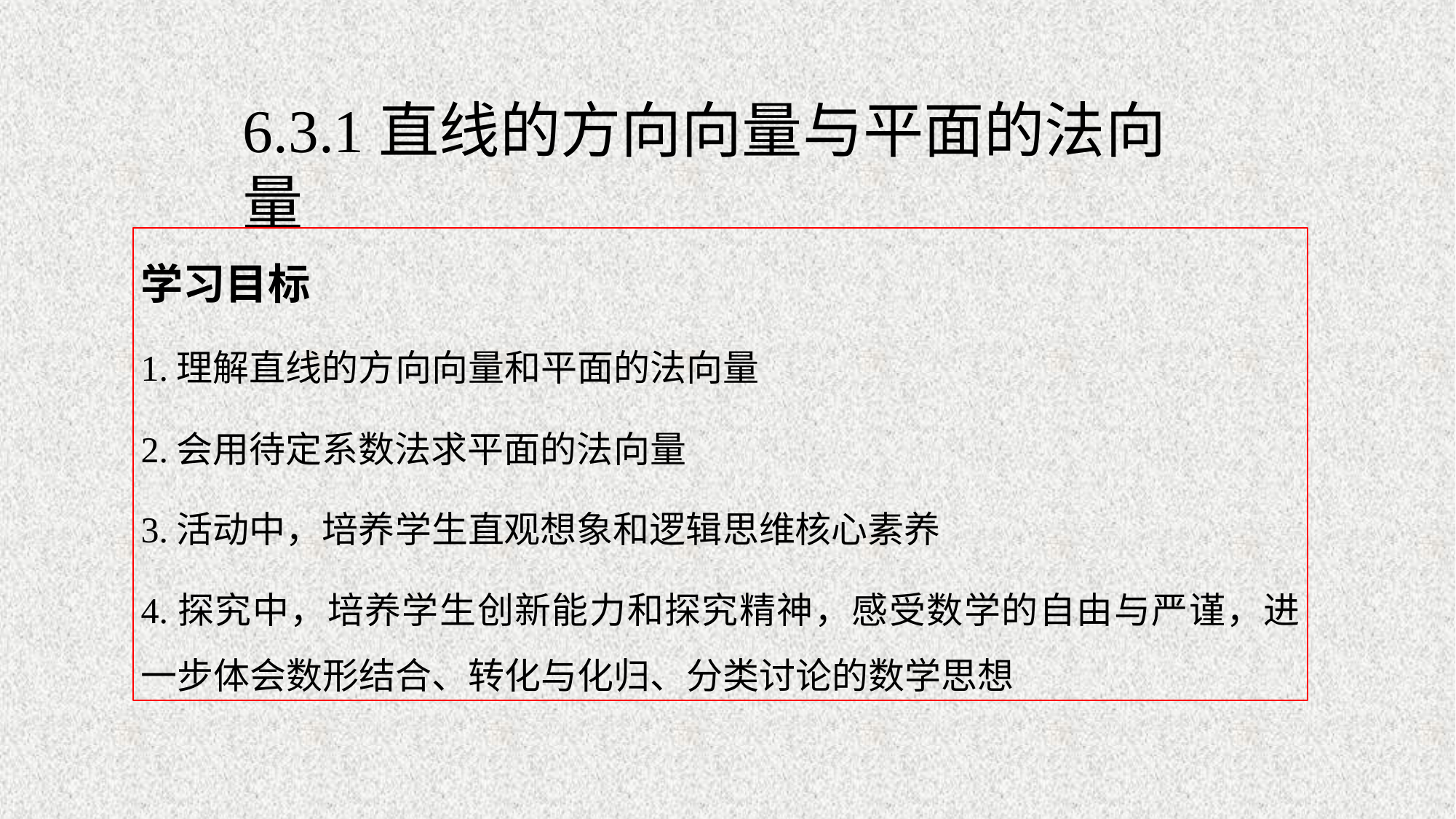

6.3.1直线的方向向量与平面的法向量
学习目标
1.理解直线的方向向量和平面的法向量
2.会用待定系数法求平面的法向量
3.活动中，培养学生直观想象和逻辑思维核心素养
4.探究中，培养学生创新能力和探究精神，感受数学的自由与严谨，进一步体会数形结合、转化与化归、分类讨论的数学思想